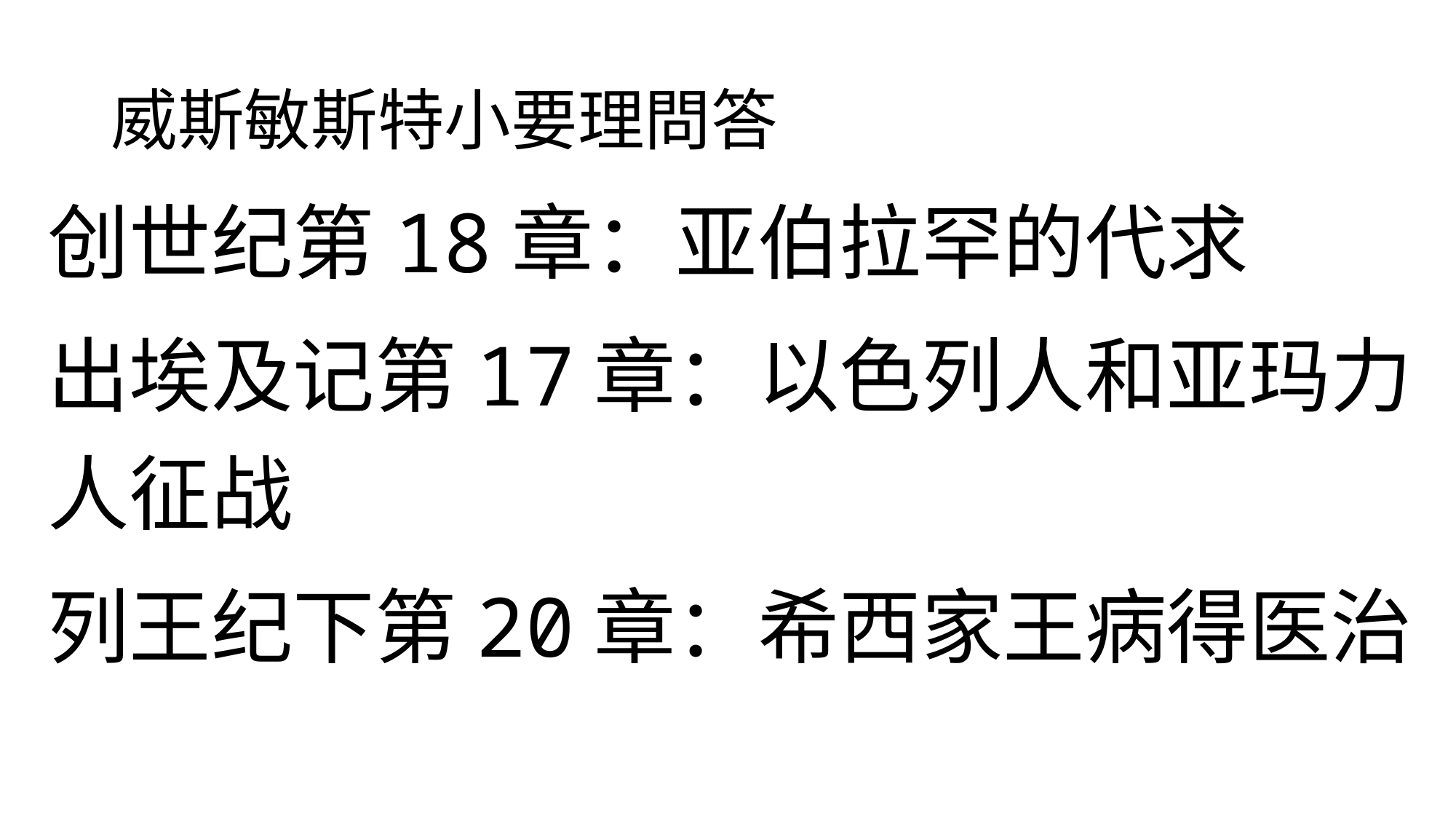

# 威斯敏斯特小要理問答
创世纪第18章：亚伯拉罕的代求
出埃及记第17章：以色列人和亚玛力人征战
列王纪下第20章：希西家王病得医治